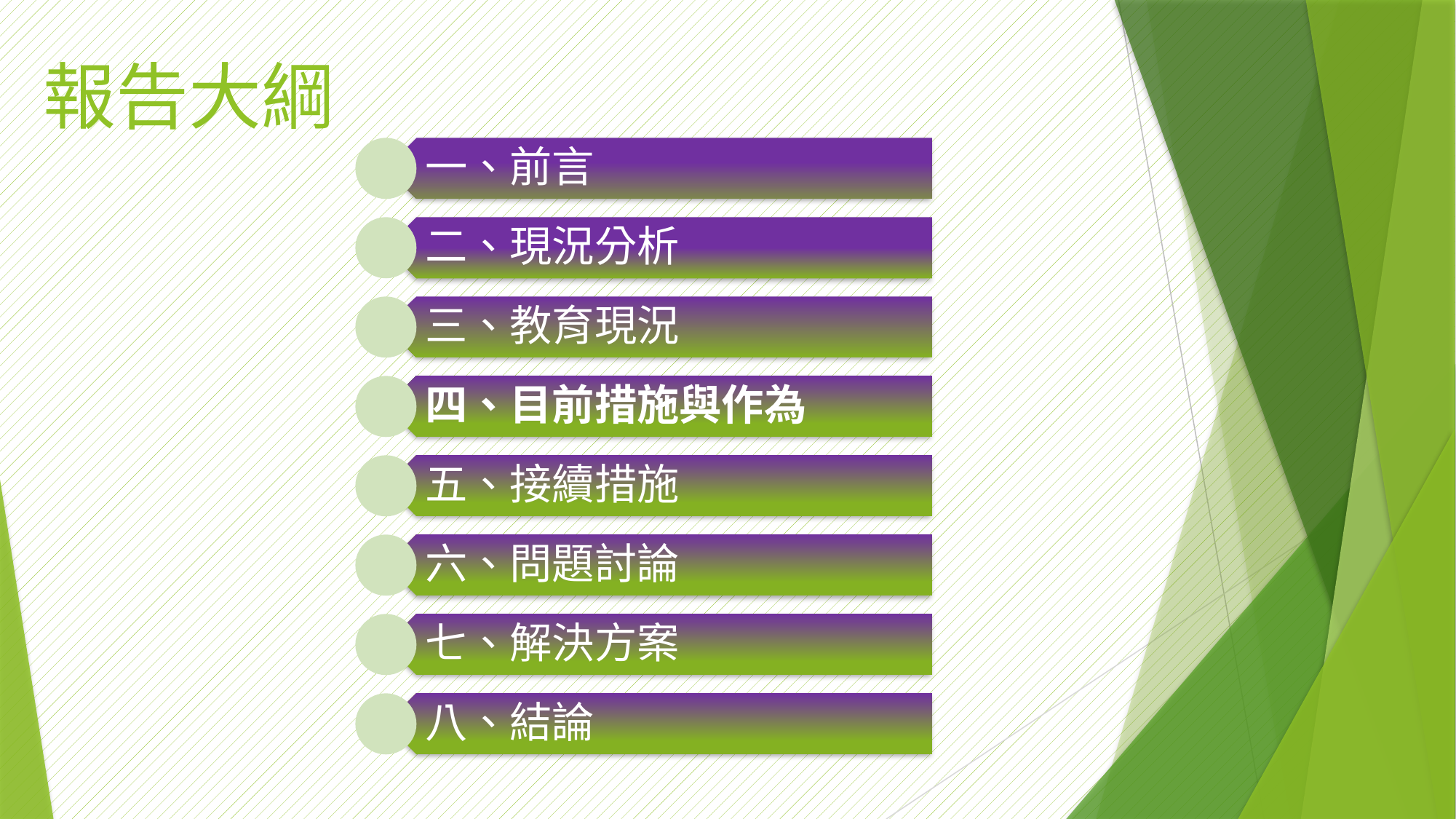

# 報告大綱
一、前言
二、現況分析
三、教育現況
四、目前措施與作為
五、接續措施
六、問題討論
七、解決方案
八、結論